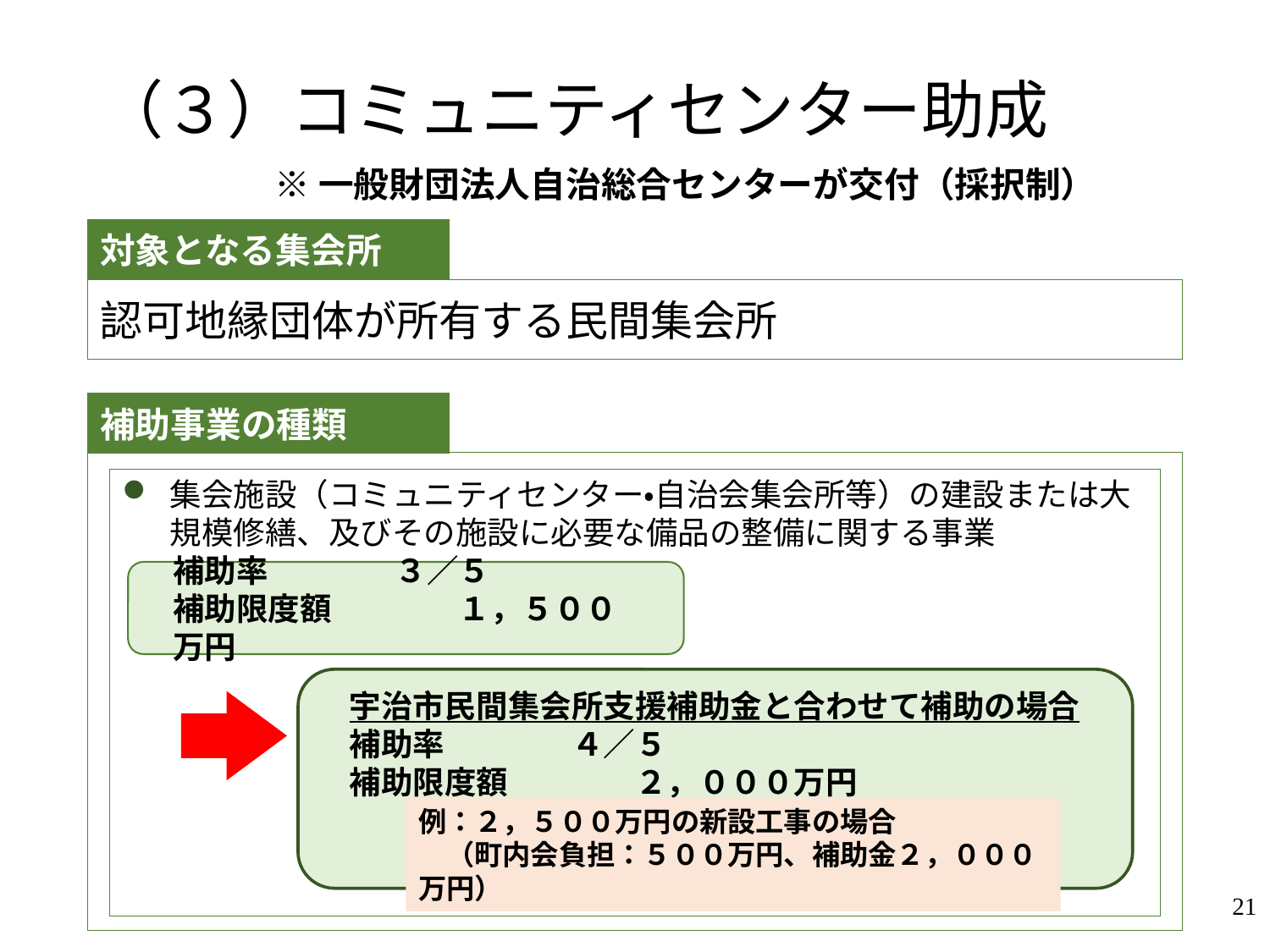

# （３）コミュニティセンター助成
※一般財団法人自治総合センターが交付（採択制）
対象となる集会所
認可地縁団体が所有する民間集会所
補助事業の種類

集会施設（コミュニティセンター・自治会集会所等）の建設または大規模修繕、及びその施設に必要な備品の整備に関する事業
補助率	　　　３／５
補助限度額	　１，５００万円
宇治市民間集会所支援補助金と合わせて補助の場合
補助率	　　　４／５
補助限度額	　２，０００万円

例：２，５００万円の新設工事の場合
　（町内会負担：５００万円、補助金２，０００万円）
21